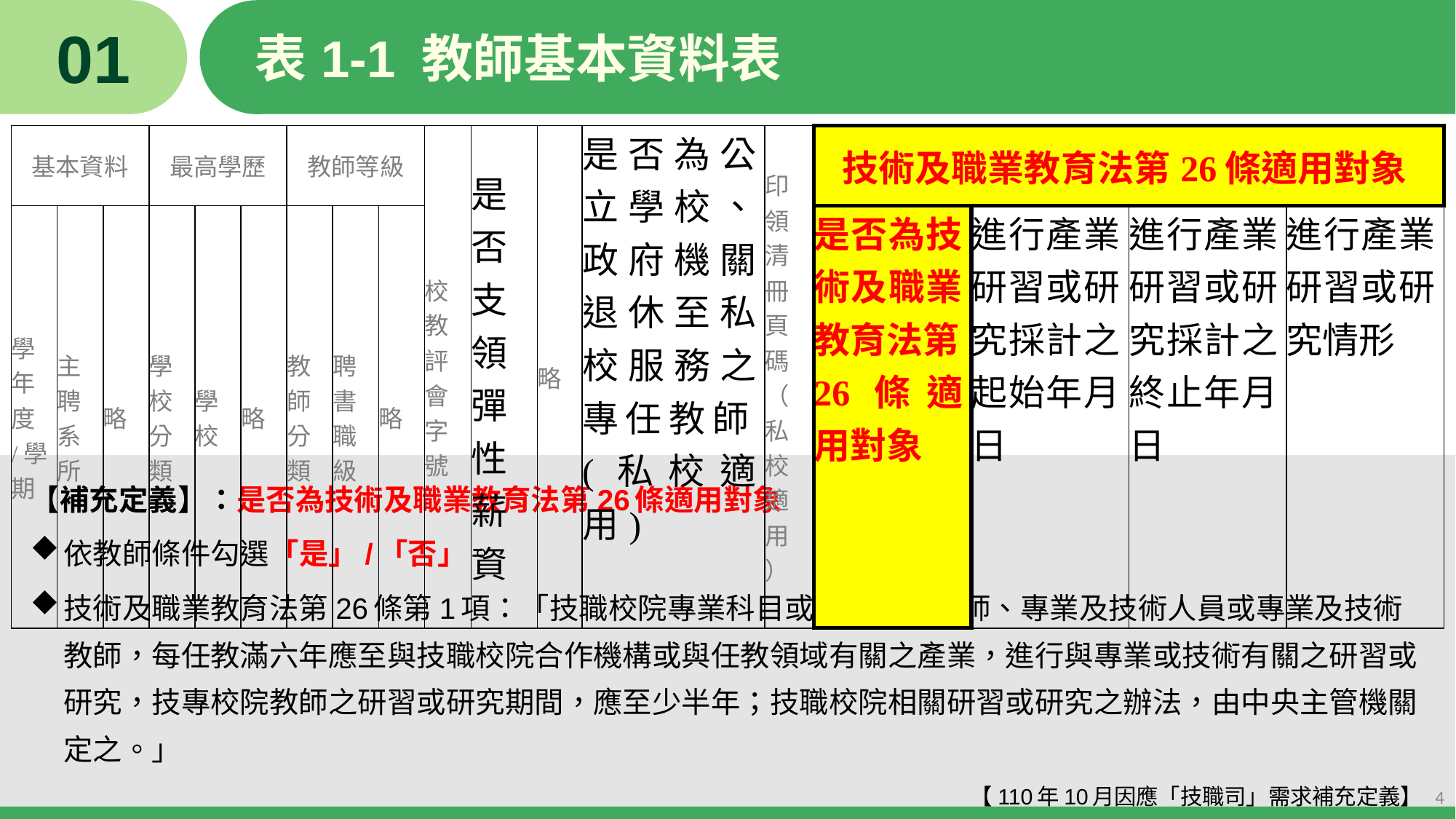

01
# 表1-1 教師基本資料表
| 基本資料 |  |  | 最高學歷 |  |  | 教師等級 |  |  | 校教評會字號 | 是否支領彈性薪資 | 略 | 是否為公立學校、政府機關退休至私校服務之專任教師 (私校適用) | 印領清冊頁碼（私校適用） | 技術及職業教育法第26條適用對象 |  |  |  |
| --- | --- | --- | --- | --- | --- | --- | --- | --- | --- | --- | --- | --- | --- | --- | --- | --- | --- |
| 學年度/學期 | 主聘系所 | 略 | 學校分類 | 學校 | 略 | 教師分類 | 聘書職級 | 略 |  |  |  |  |  | 是否為技術及職業教育法第26條適用對象 | 進行產業研習或研究採計之起始年月日 | 進行產業研習或研究採計之終止年月日 | 進行產業研習或研究情形 |
【補充定義】：是否為技術及職業教育法第26條適用對象
依教師條件勾選「是」/「否」。
技術及職業教育法第26條第1項：「技職校院專業科目或技術科目教師、專業及技術人員或專業及技術教師，每任教滿六年應至與技職校院合作機構或與任教領域有關之產業，進行與專業或技術有關之研習或研究，技專校院教師之研習或研究期間，應至少半年；技職校院相關研習或研究之辦法，由中央主管機關定之。」
【110年10月因應「技職司」需求補充定義】
4